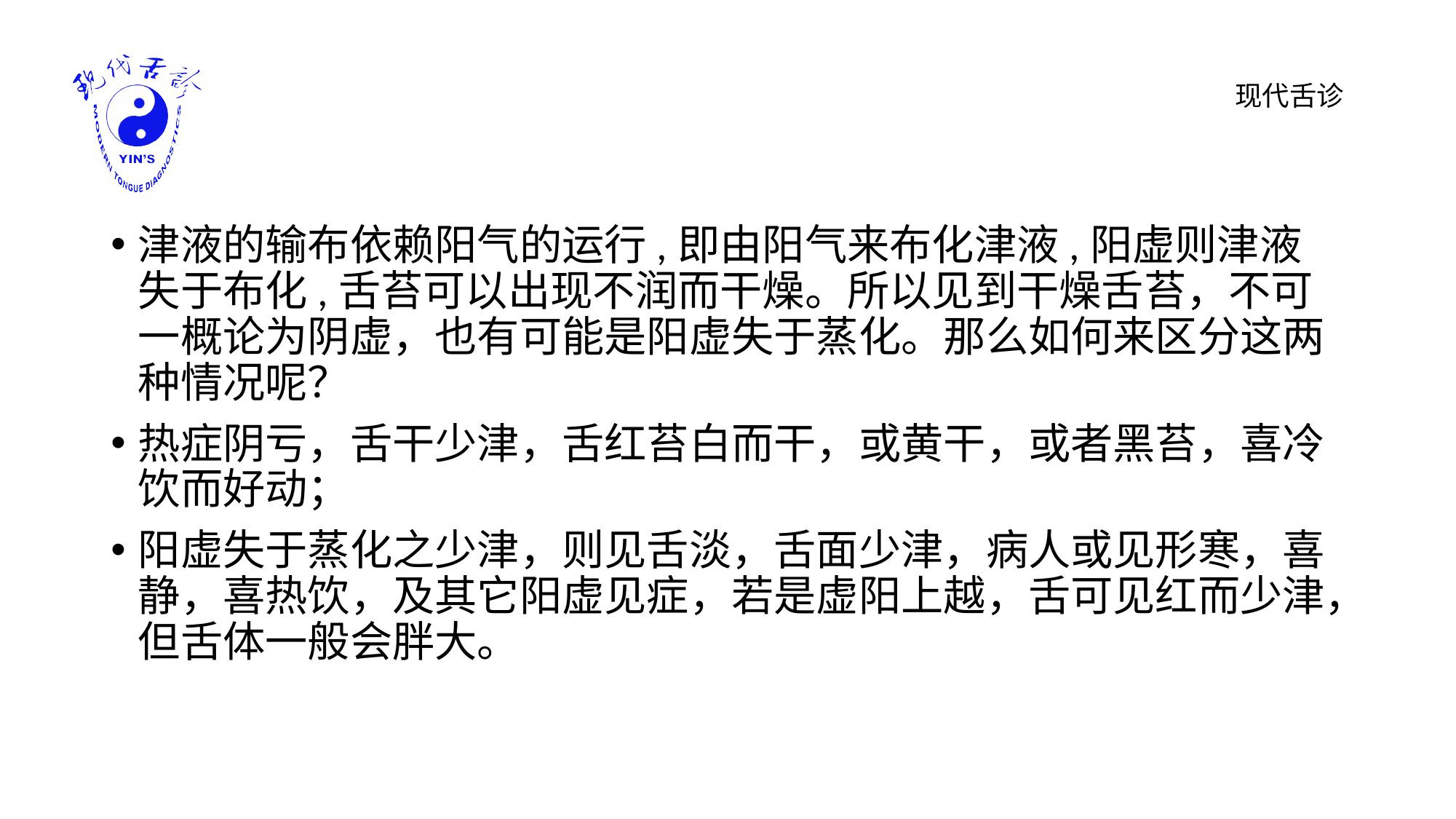

津液的输布依赖阳气的运行,即由阳气来布化津液,阳虚则津液失于布化,舌苔可以出现不润而干燥。所以见到干燥舌苔，不可一概论为阴虚，也有可能是阳虚失于蒸化。那么如何来区分这两种情况呢？
热症阴亏，舌干少津，舌红苔白而干，或黄干，或者黑苔，喜冷饮而好动；
阳虚失于蒸化之少津，则见舌淡，舌面少津，病人或见形寒，喜静，喜热饮，及其它阳虚见症，若是虚阳上越，舌可见红而少津，但舌体一般会胖大。